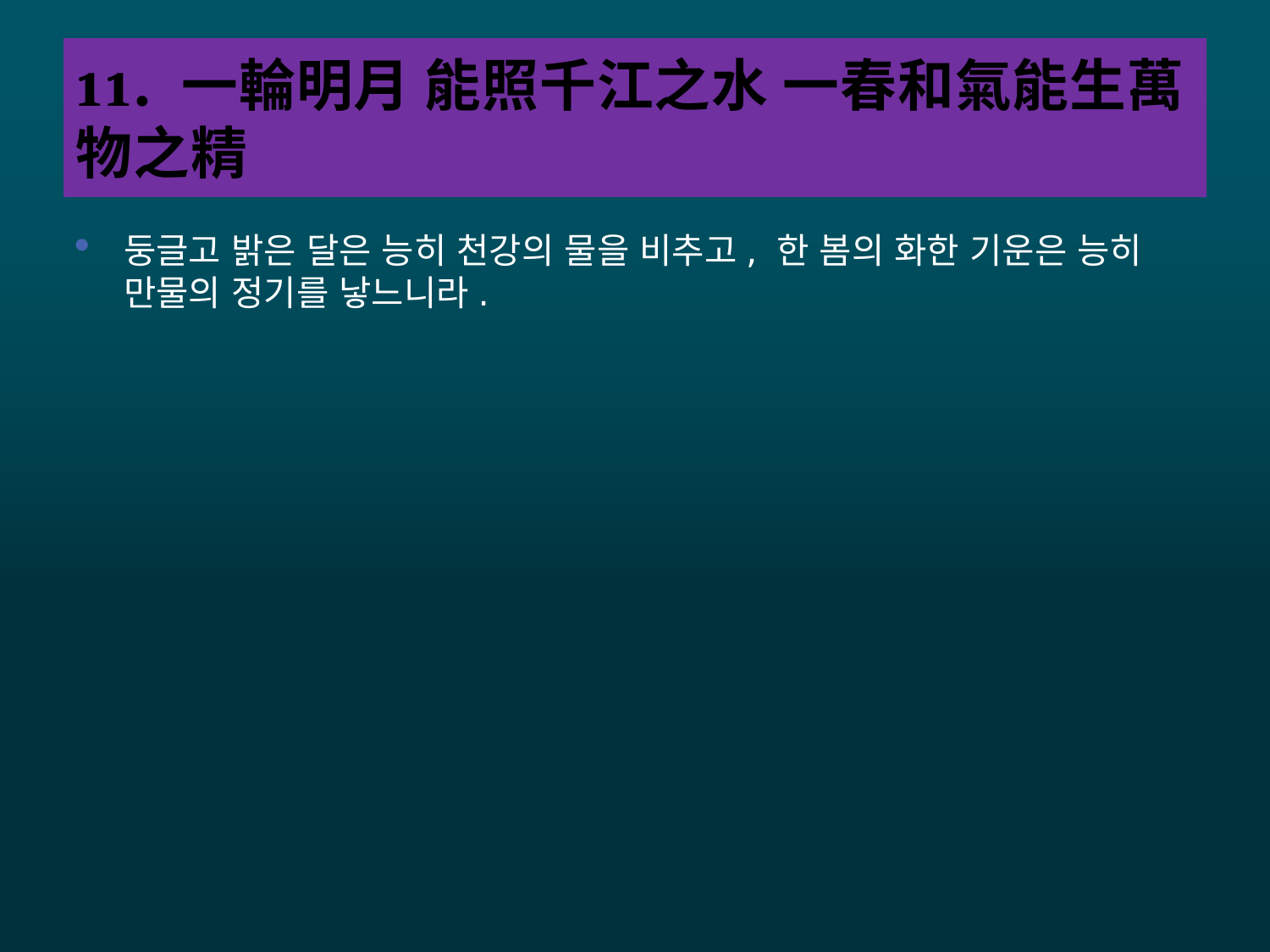

# 11. 一輪明月 能照千江之水 一春和氣能生萬物之精
둥글고 밝은 달은 능히 천강의 물을 비추고, 한 봄의 화한 기운은 능히 만물의 정기를 낳느니라.